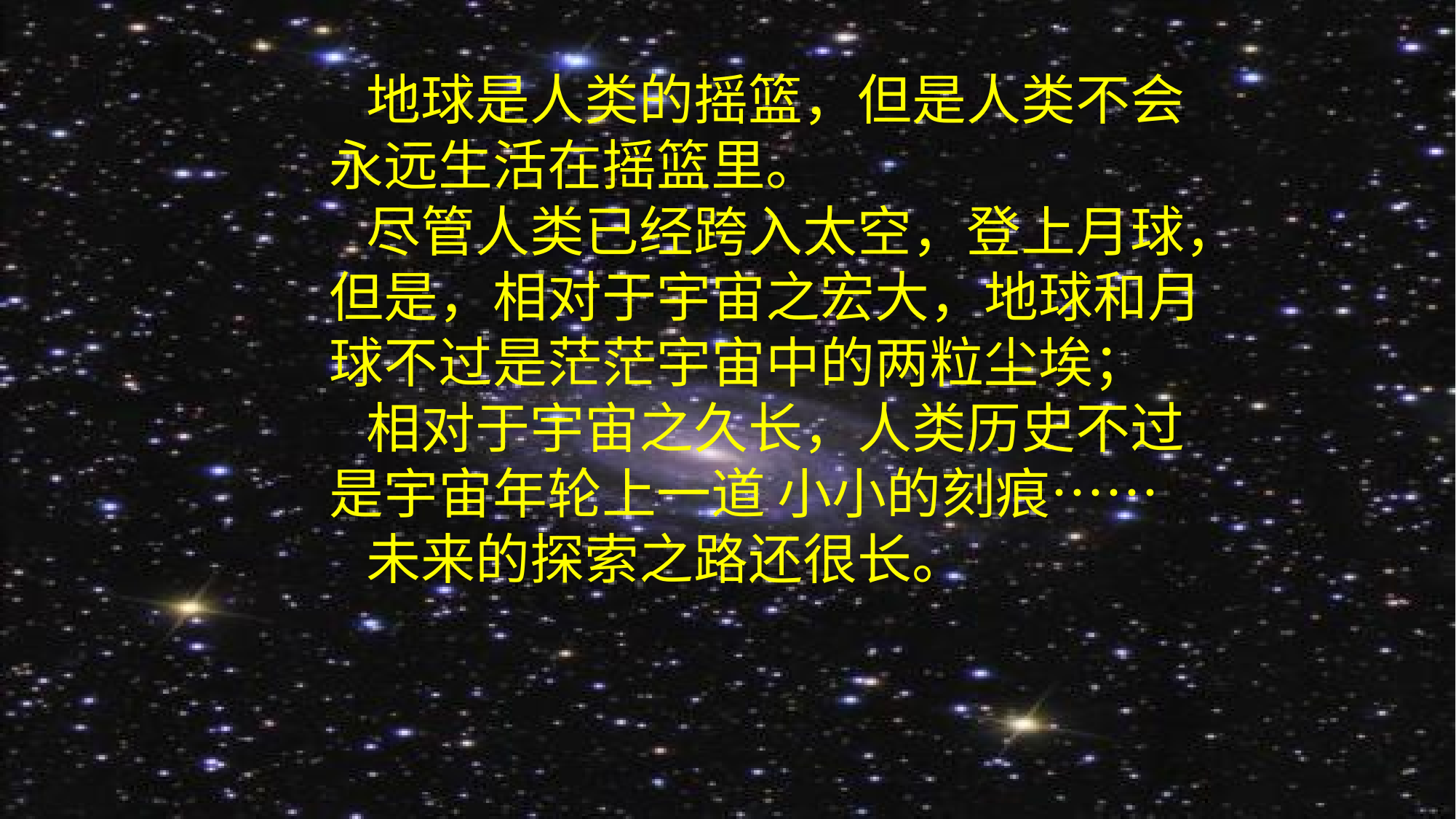

地球是人类的摇篮，但是人类不会永远生活在摇篮里。
  尽管人类已经跨入太空，登上月球，但是，相对于宇宙之宏大，地球和月球不过是茫茫宇宙中的两粒尘埃；
  相对于宇宙之久长，人类历史不过是宇宙年轮上一道 小小的刻痕……
  未来的探索之路还很长。